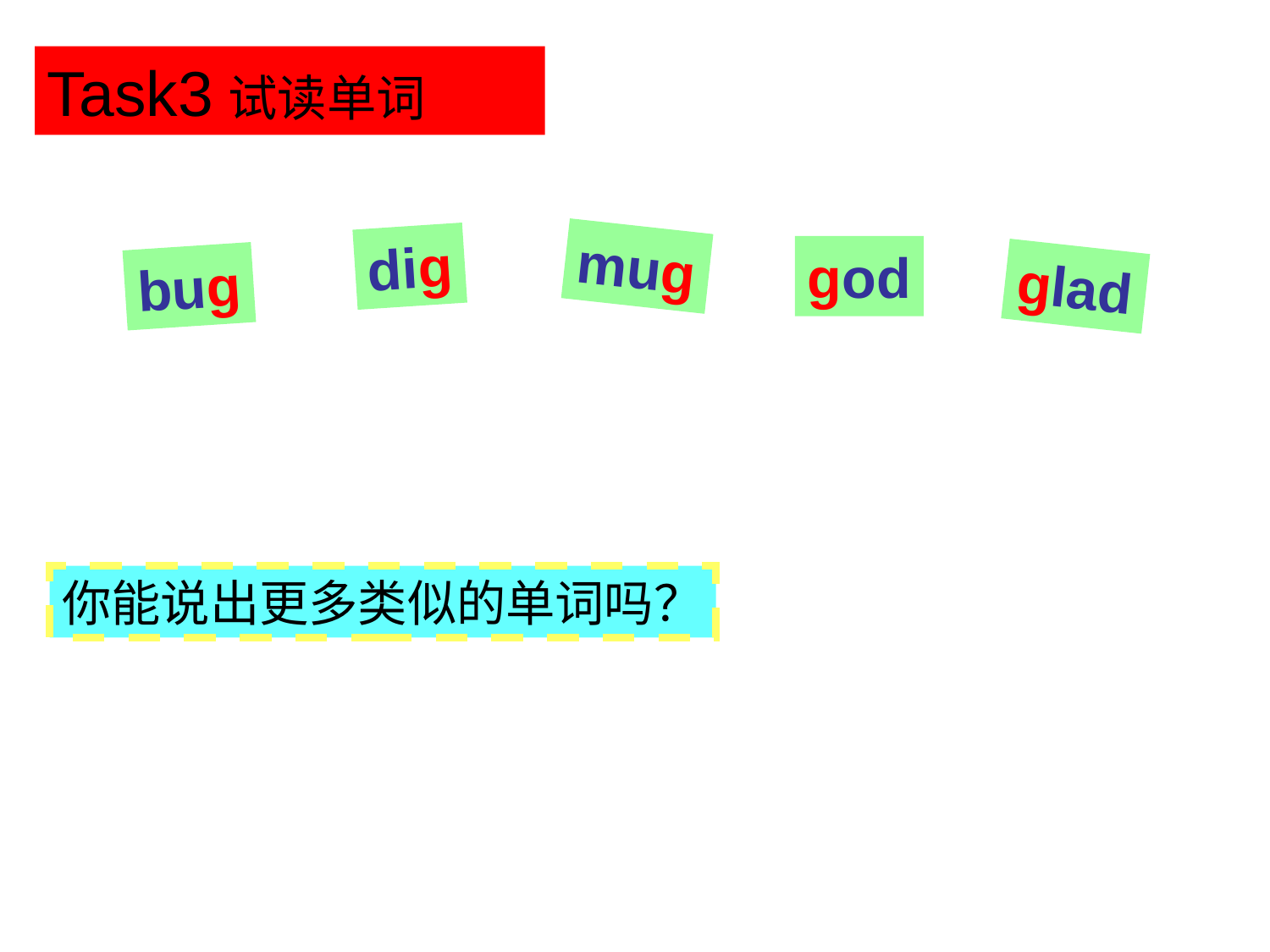

Task3试读单词
dig
mug
god
bug
glad
你能说出更多类似的单词吗？